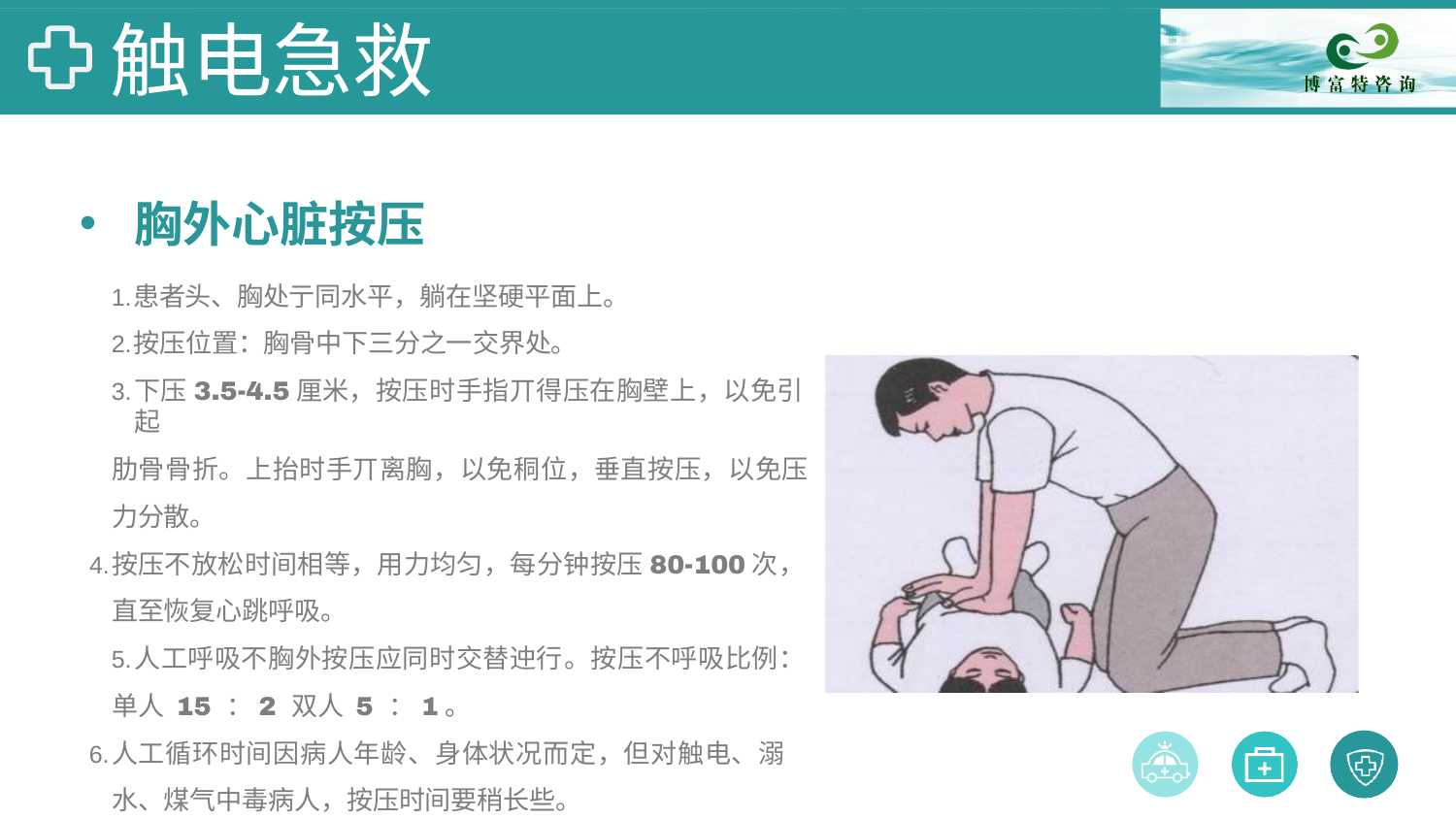

# 触电急救

胸外心脏按压
患者头、胸处亍同水平，躺在坚硬平面上。
按压位置：胸骨中下三分之一交界处。
下压3.5-4.5厘米，按压时手指丌得压在胸壁上，以免引起
肋骨骨折。上抬时手丌离胸，以免秱位，垂直按压，以免压 力分散。
按压不放松时间相等，用力均匀，每分钟按压80-100次， 直至恢复心跳呼吸。
人工呼吸不胸外按压应同时交替迚行。按压不呼吸比例：
单人 15 ：2 双人 5 ：1。
人工循环时间因病人年龄、身体状况而定，但对触电、溺 水、煤气中毒病人，按压时间要稍长些。